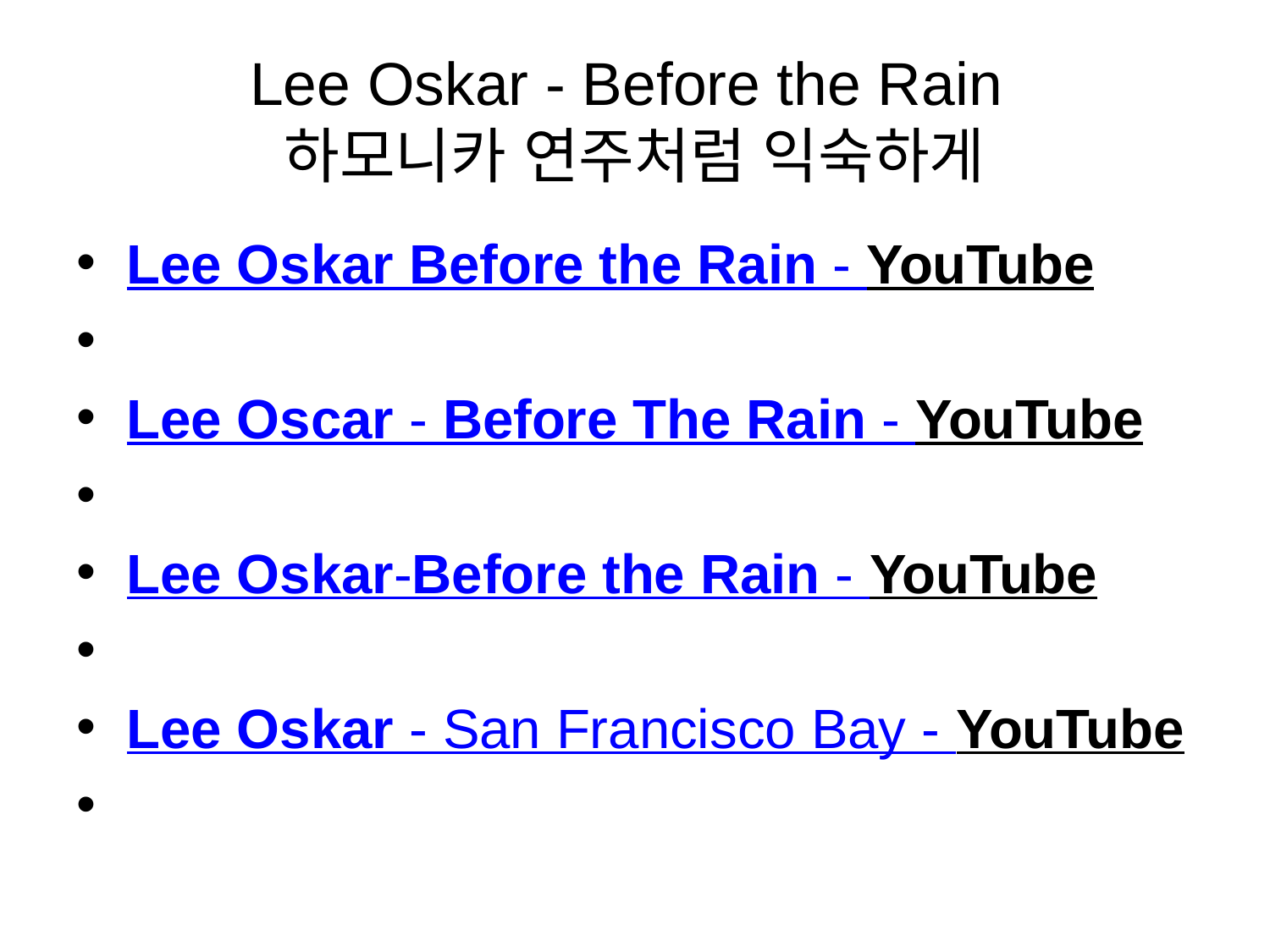

# Lee Oskar - Before the Rain 하모니카 연주처럼 익숙하게
Lee Oskar Before the Rain - YouTube

Lee Oscar - Before The Rain - YouTube

Lee Oskar-Before the Rain - YouTube

Lee Oskar - San Francisco Bay - YouTube